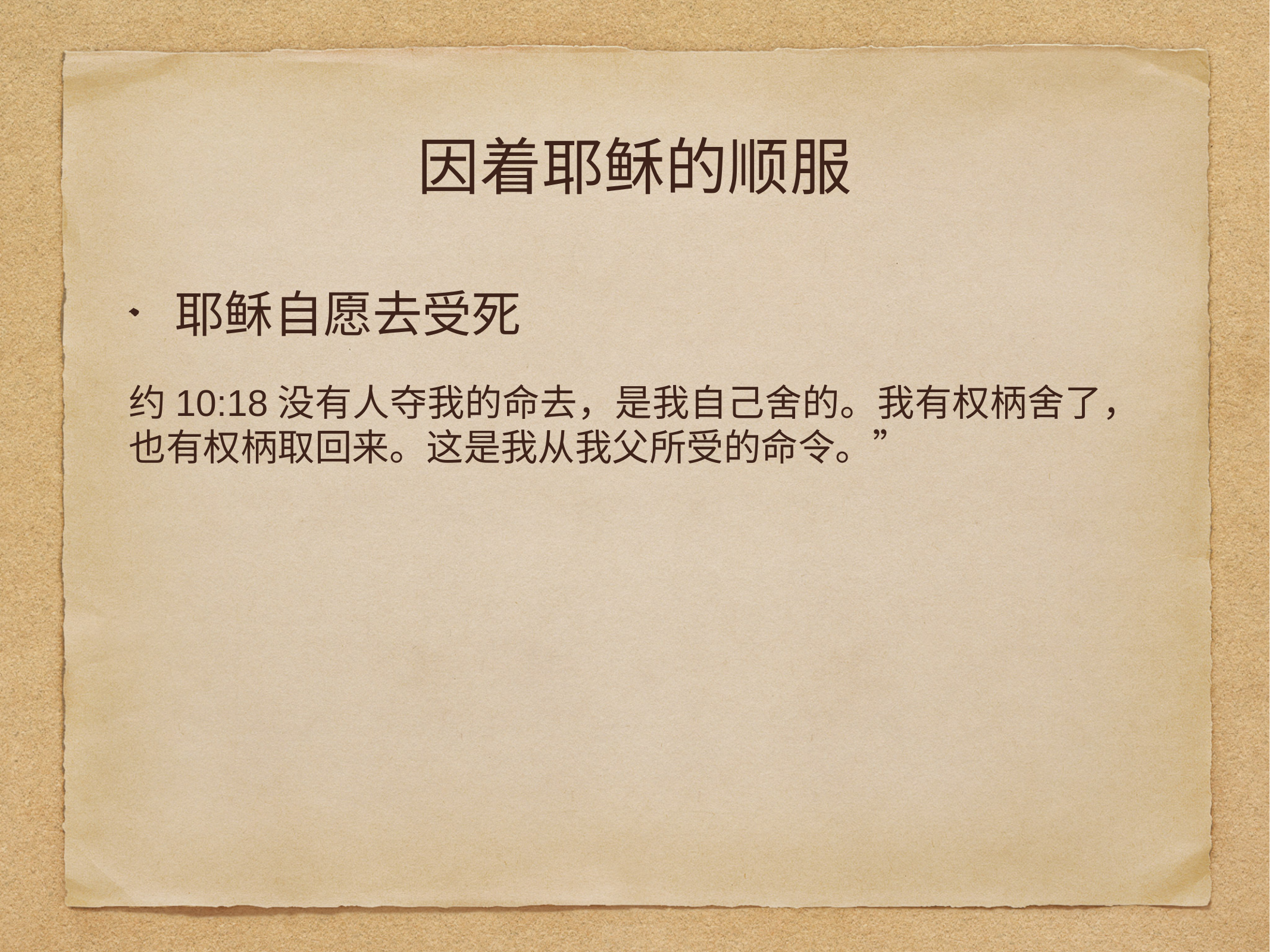

# 因着耶稣的顺服
耶稣自愿去受死
约10:18没有人夺我的命去，是我自己舍的。我有权柄舍了，也有权柄取回来。这是我从我父所受的命令。”